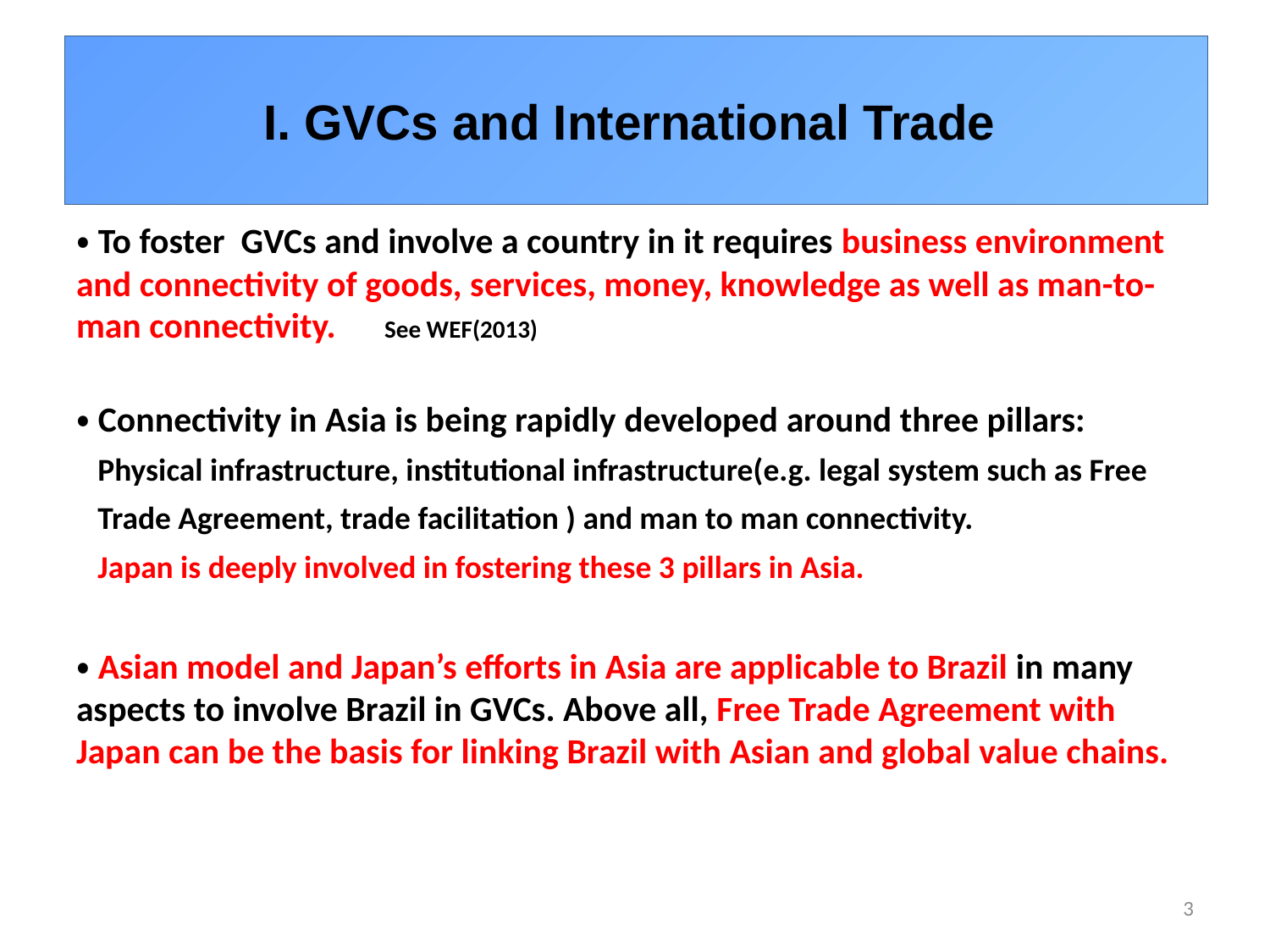

# I. GVCs and International Trade
・To foster  GVCs and involve a country in it requires business environment and connectivity of goods, services, money, knowledge as well as man-to-man connectivity.      See WEF(2013)

・Connectivity in Asia is being rapidly developed around three pillars:
   Physical infrastructure, institutional infrastructure(e.g. legal system such as Free
   Trade Agreement, trade facilitation ) and man to man connectivity.
   Japan is deeply involved in fostering these 3 pillars in Asia.

・Asian model and Japan’s efforts in Asia are applicable to Brazil in many  aspects to involve Brazil in GVCs. Above all, Free Trade Agreement with Japan can be the basis for linking Brazil with Asian and global value chains.

3